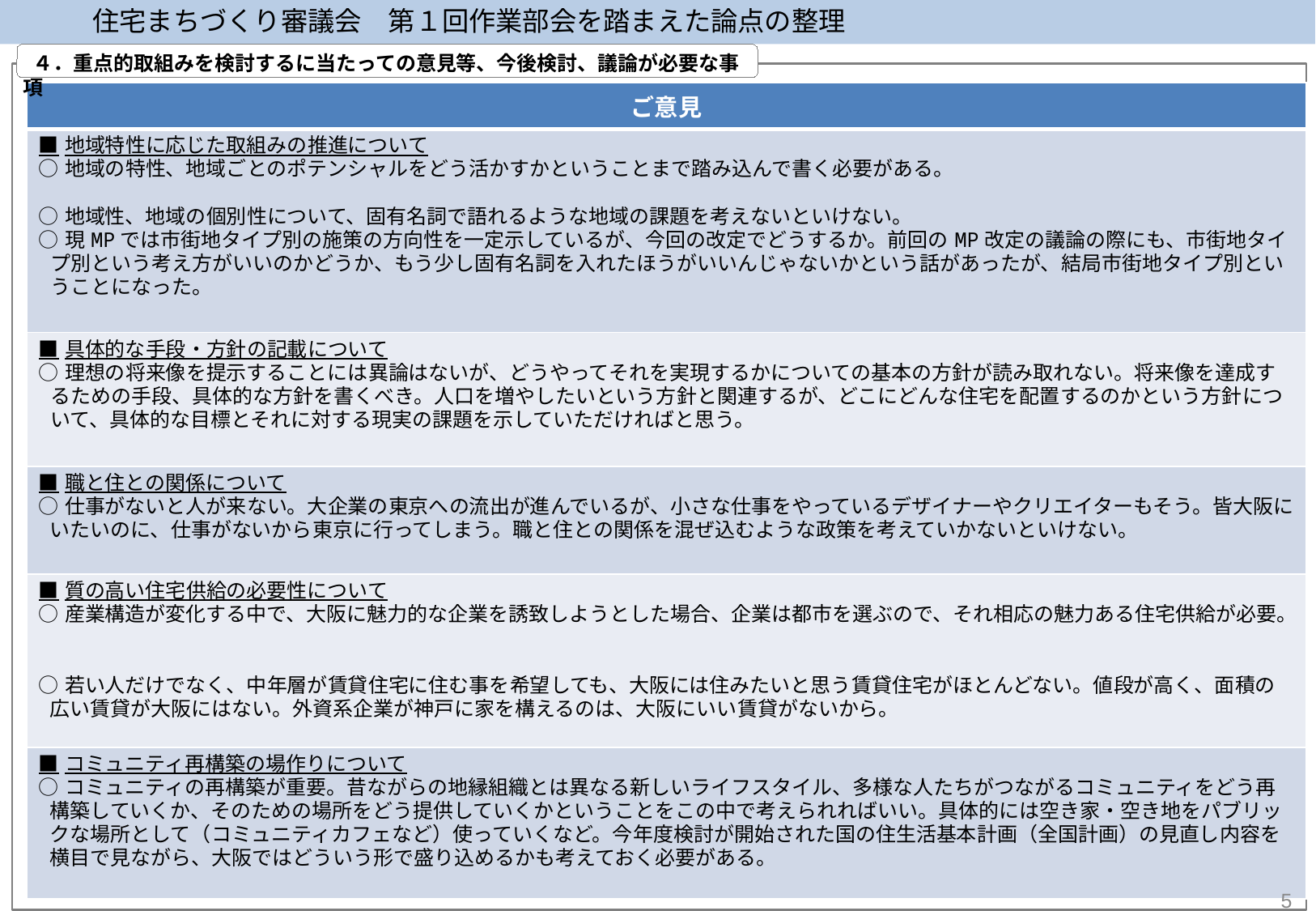

住宅まちづくり審議会　第１回作業部会を踏まえた論点の整理
 ４．重点的取組みを検討するに当たっての意見等、今後検討、議論が必要な事項

| ご意見 |
| --- |
| ■地域特性に応じた取組みの推進について ○地域の特性、地域ごとのポテンシャルをどう活かすかということまで踏み込んで書く必要がある。 ○地域性、地域の個別性について、固有名詞で語れるような地域の課題を考えないといけない。 ○現MPでは市街地タイプ別の施策の方向性を一定示しているが、今回の改定でどうするか。前回のMP改定の議論の際にも、市街地タイプ別という考え方がいいのかどうか、もう少し固有名詞を入れたほうがいいんじゃないかという話があったが、結局市街地タイプ別ということになった。 |
| ■具体的な手段・方針の記載について ○理想の将来像を提示することには異論はないが、どうやってそれを実現するかについての基本の方針が読み取れない。将来像を達成するための手段、具体的な方針を書くべき。人口を増やしたいという方針と関連するが、どこにどんな住宅を配置するのかという方針について、具体的な目標とそれに対する現実の課題を示していただければと思う。 |
| ■職と住との関係について ○仕事がないと人が来ない。大企業の東京への流出が進んでいるが、小さな仕事をやっているデザイナーやクリエイターもそう。皆大阪にいたいのに、仕事がないから東京に行ってしまう。職と住との関係を混ぜ込むような政策を考えていかないといけない。 |
| ■質の高い住宅供給の必要性について ○産業構造が変化する中で、大阪に魅力的な企業を誘致しようとした場合、企業は都市を選ぶので、それ相応の魅力ある住宅供給が必要。　　　　　　　　　　　　　　　　　　　　 ○若い人だけでなく、中年層が賃貸住宅に住む事を希望しても、大阪には住みたいと思う賃貸住宅がほとんどない。値段が高く、面積の広い賃貸が大阪にはない。外資系企業が神戸に家を構えるのは、大阪にいい賃貸がないから。 |
| ■コミュニティ再構築の場作りについて ○コミュニティの再構築が重要。昔ながらの地縁組織とは異なる新しいライフスタイル、多様な人たちがつながるコミュニティをどう再構築していくか、そのための場所をどう提供していくかということをこの中で考えられればいい。具体的には空き家・空き地をパブリックな場所として（コミュニティカフェなど）使っていくなど。今年度検討が開始された国の住生活基本計画（全国計画）の見直し内容を横目で見ながら、大阪ではどういう形で盛り込めるかも考えておく必要がある。 |
5